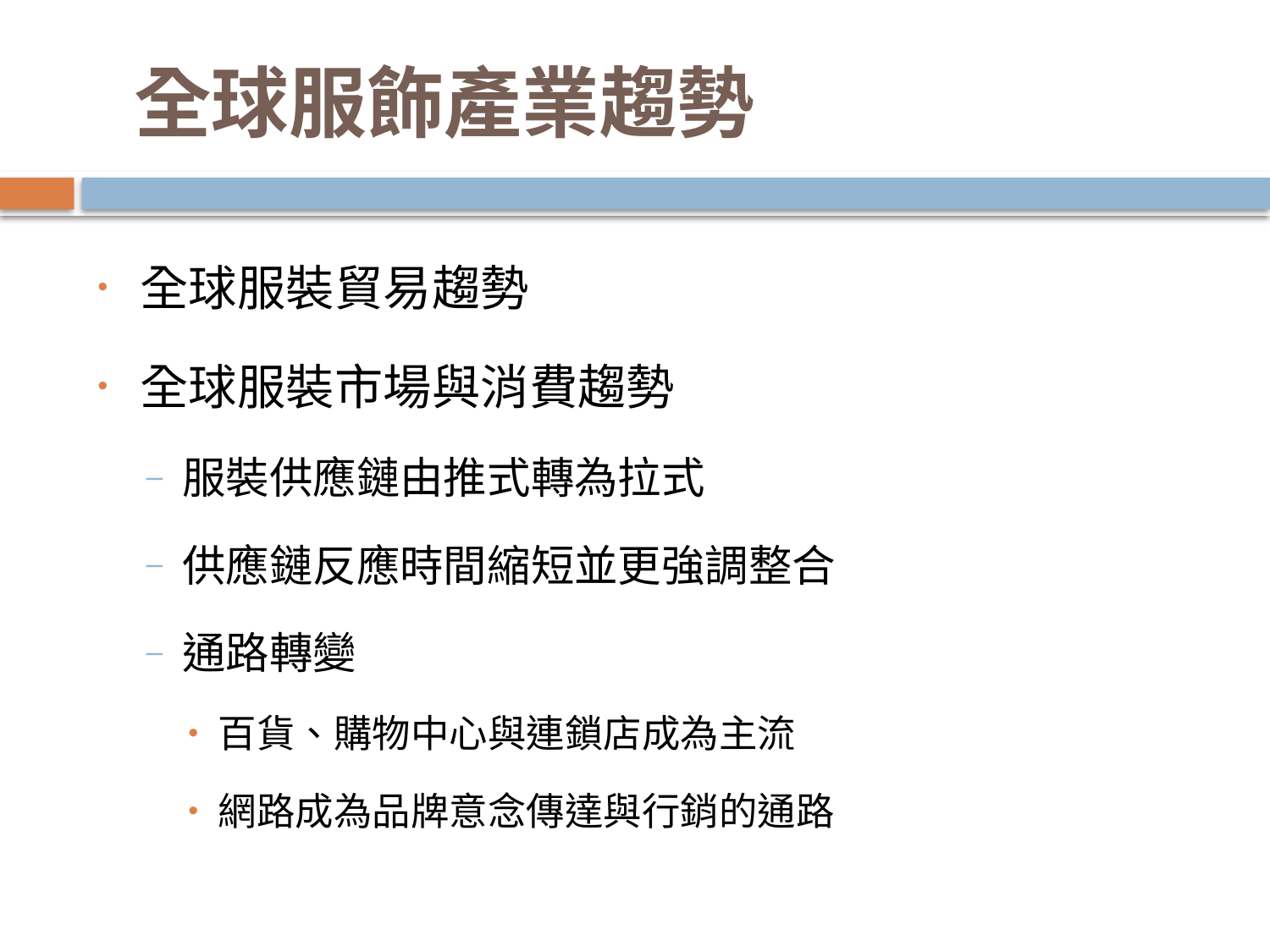

# 全球服飾產業趨勢
全球服裝貿易趨勢
全球服裝市場與消費趨勢
服裝供應鏈由推式轉為拉式
供應鏈反應時間縮短並更強調整合
通路轉變
百貨、購物中心與連鎖店成為主流
網路成為品牌意念傳達與行銷的通路